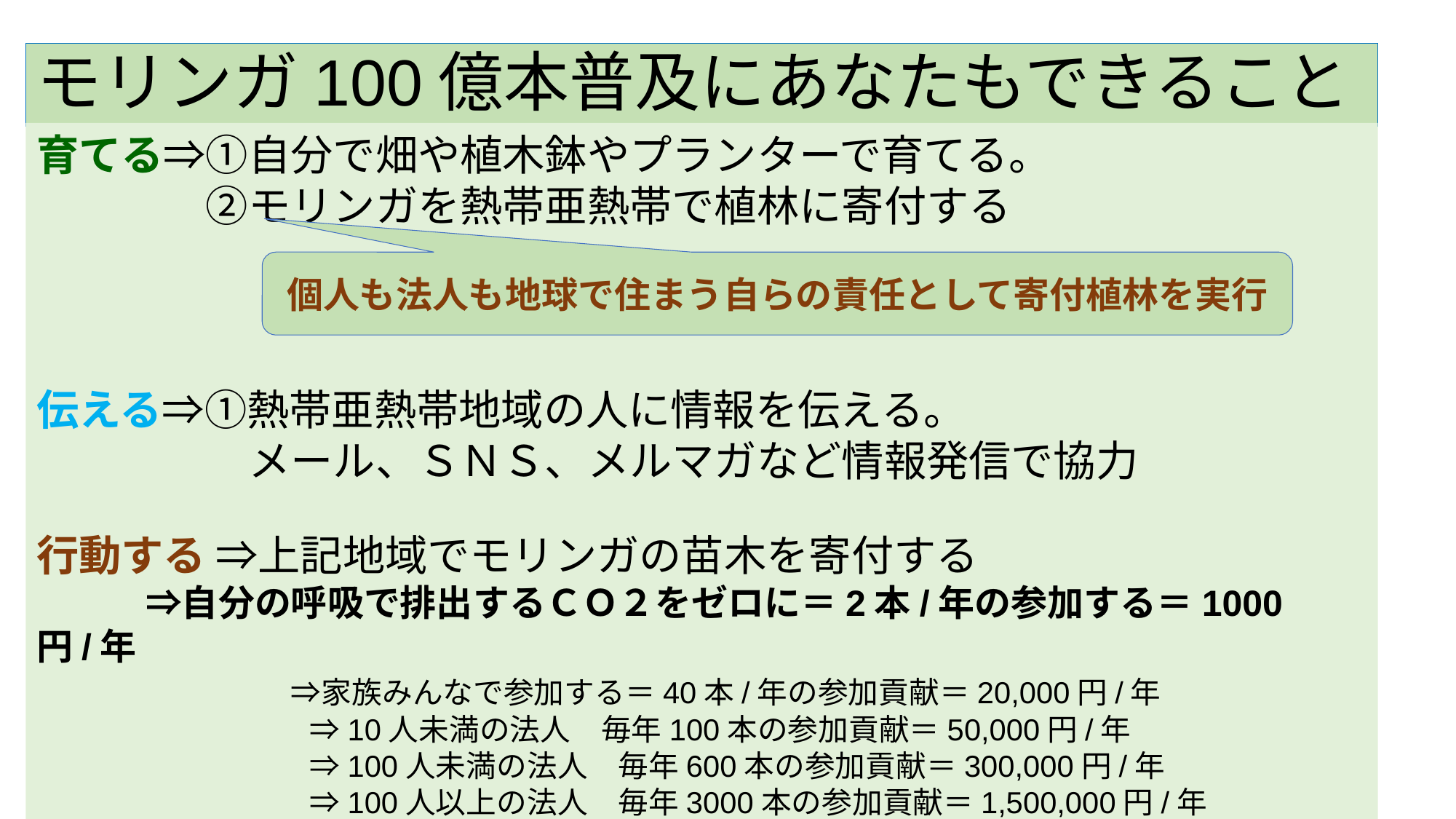

# モリンガ100億本普及にあなたもできること
育てる⇒①自分で畑や植木鉢やプランターで育てる。
　　　　②モリンガを熱帯亜熱帯で植林に寄付する

伝える⇒①熱帯亜熱帯地域の人に情報を伝える。
　　　　　メール、ＳＮＳ、メルマガなど情報発信で協力

行動する ⇒上記地域でモリンガの苗木を寄付する
　　　⇒自分の呼吸で排出するＣＯ２をゼロに＝2本/年の参加する＝1000円/年
　　　　　　　⇒家族みんなで参加する＝40本/年の参加貢献＝20,000円/年
　　　　　　　　　⇒10人未満の法人　毎年100本の参加貢献＝50,000円/年
　　　　　　　　　⇒100人未満の法人　毎年600本の参加貢献＝300,000円/年
　　　　　　　　　⇒100人以上の法人　毎年3000本の参加貢献＝1,500,000円/年
個人も法人も地球で住まう自らの責任として寄付植林を実行